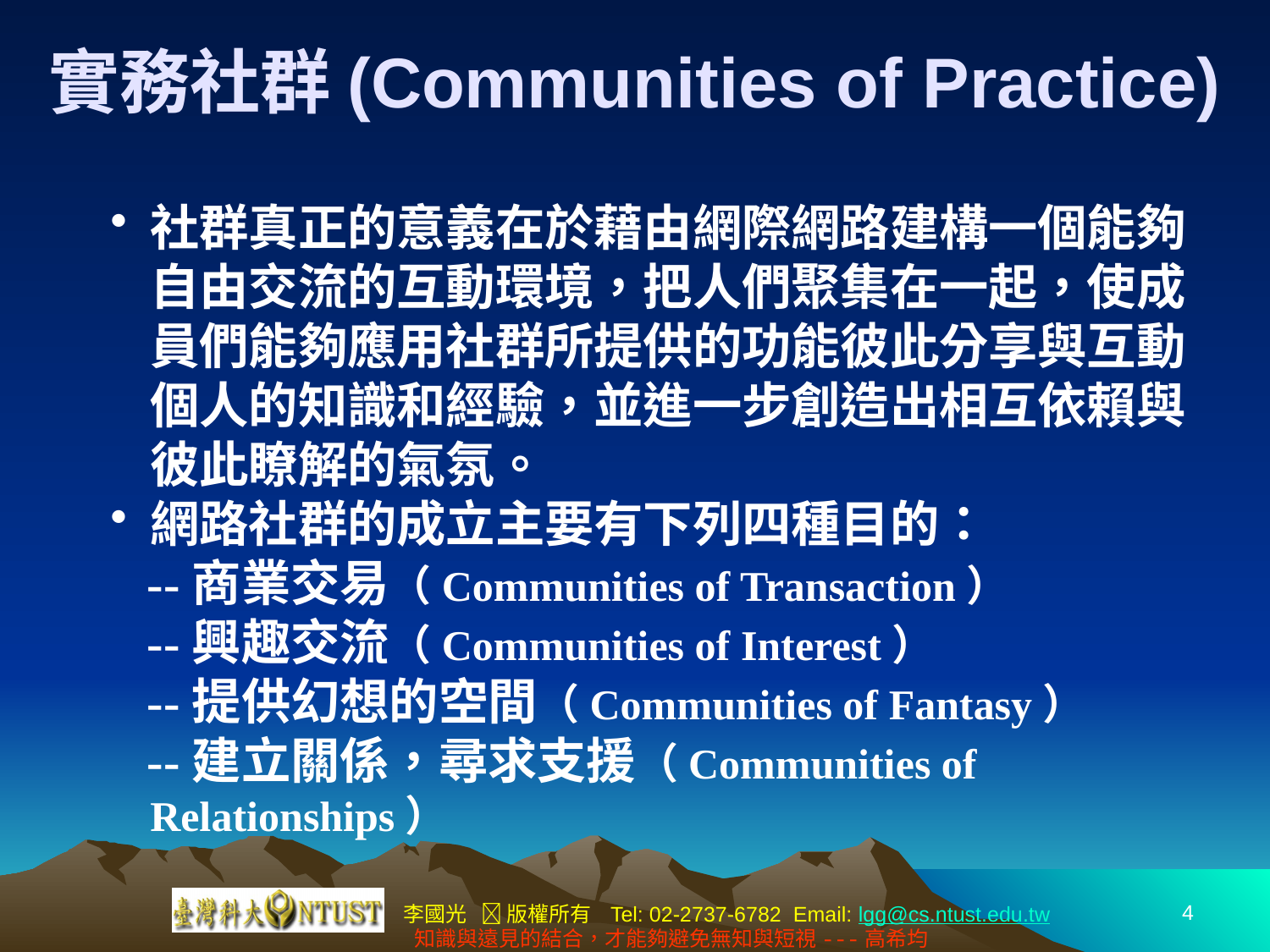

# 實務社群(Communities of Practice)
社群真正的意義在於藉由網際網路建構一個能夠自由交流的互動環境，把人們聚集在一起，使成員們能夠應用社群所提供的功能彼此分享與互動個人的知識和經驗，並進一步創造出相互依賴與彼此瞭解的氣氛。
網路社群的成立主要有下列四種目的：
   --商業交易（Communities of Transaction）
   --興趣交流（Communities of Interest）
   --提供幻想的空間（Communities of Fantasy）
   --建立關係，尋求支援（Communities of Relationships）
4